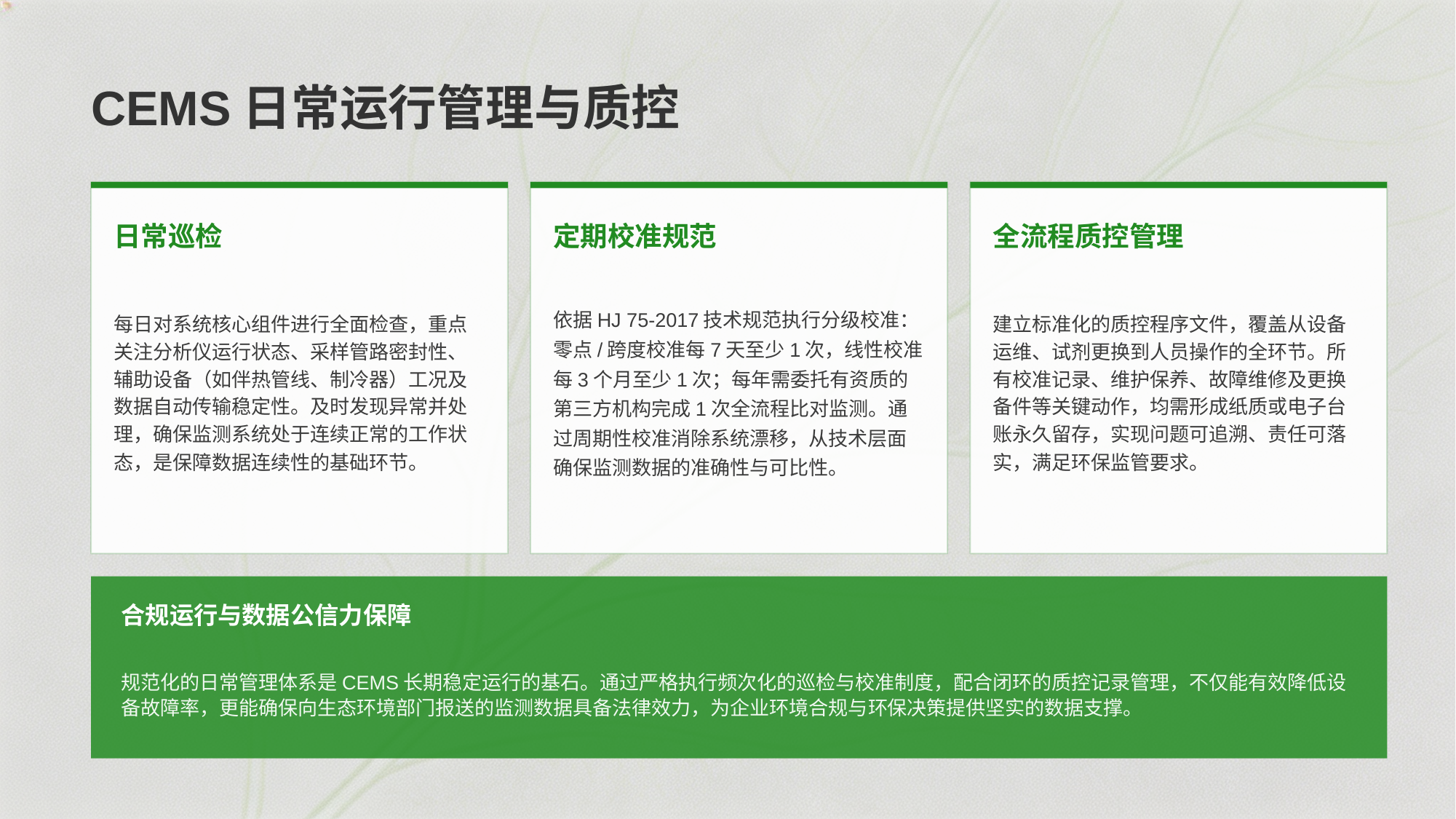

CEMS日常运行管理与质控

日常巡检
定期校准规范
全流程质控管理
每日对系统核心组件进行全面检查，重点关注分析仪运行状态、采样管路密封性、辅助设备（如伴热管线、制冷器）工况及数据自动传输稳定性。及时发现异常并处理，确保监测系统处于连续正常的工作状态，是保障数据连续性的基础环节。
依据HJ 75-2017技术规范执行分级校准：零点/跨度校准每7天至少1次，线性校准每3个月至少1次；每年需委托有资质的第三方机构完成1次全流程比对监测。通过周期性校准消除系统漂移，从技术层面确保监测数据的准确性与可比性。
建立标准化的质控程序文件，覆盖从设备运维、试剂更换到人员操作的全环节。所有校准记录、维护保养、故障维修及更换备件等关键动作，均需形成纸质或电子台账永久留存，实现问题可追溯、责任可落实，满足环保监管要求。

合规运行与数据公信力保障
规范化的日常管理体系是CEMS长期稳定运行的基石。通过严格执行频次化的巡检与校准制度，配合闭环的质控记录管理，不仅能有效降低设备故障率，更能确保向生态环境部门报送的监测数据具备法律效力，为企业环境合规与环保决策提供坚实的数据支撑。